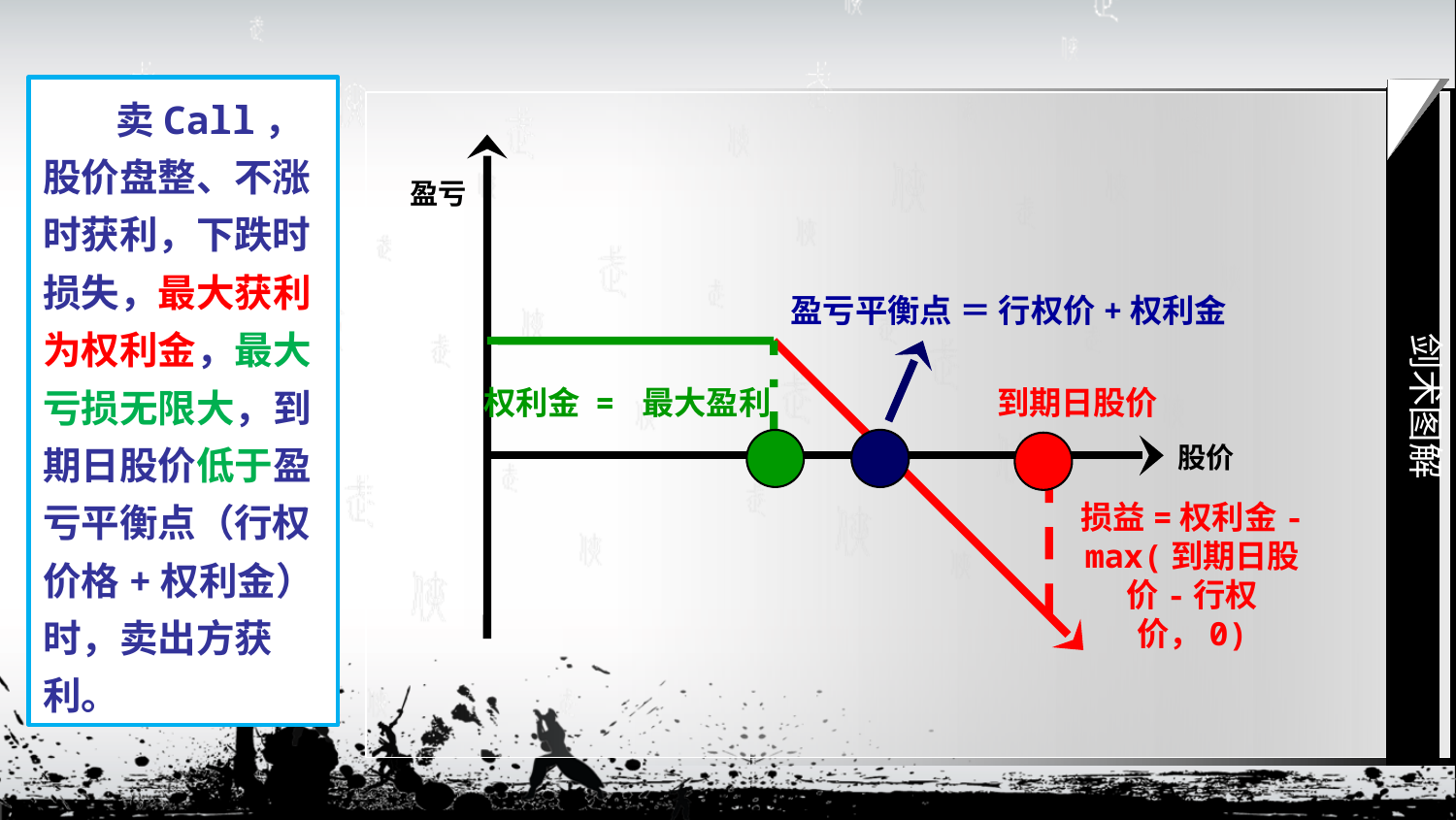

卖Call，股价盘整、不涨时获利，下跌时损失，最大获利为权利金，最大亏损无限大，到期日股价低于盈亏平衡点（行权价格+权利金）时，卖出方获利。

剑术图解

盈亏
盈亏平衡点 ＝ 行权价+权利金

权利金 = 最大盈利

到期日股价

股价

损益=权利金-max(到期日股价-行权价，0)